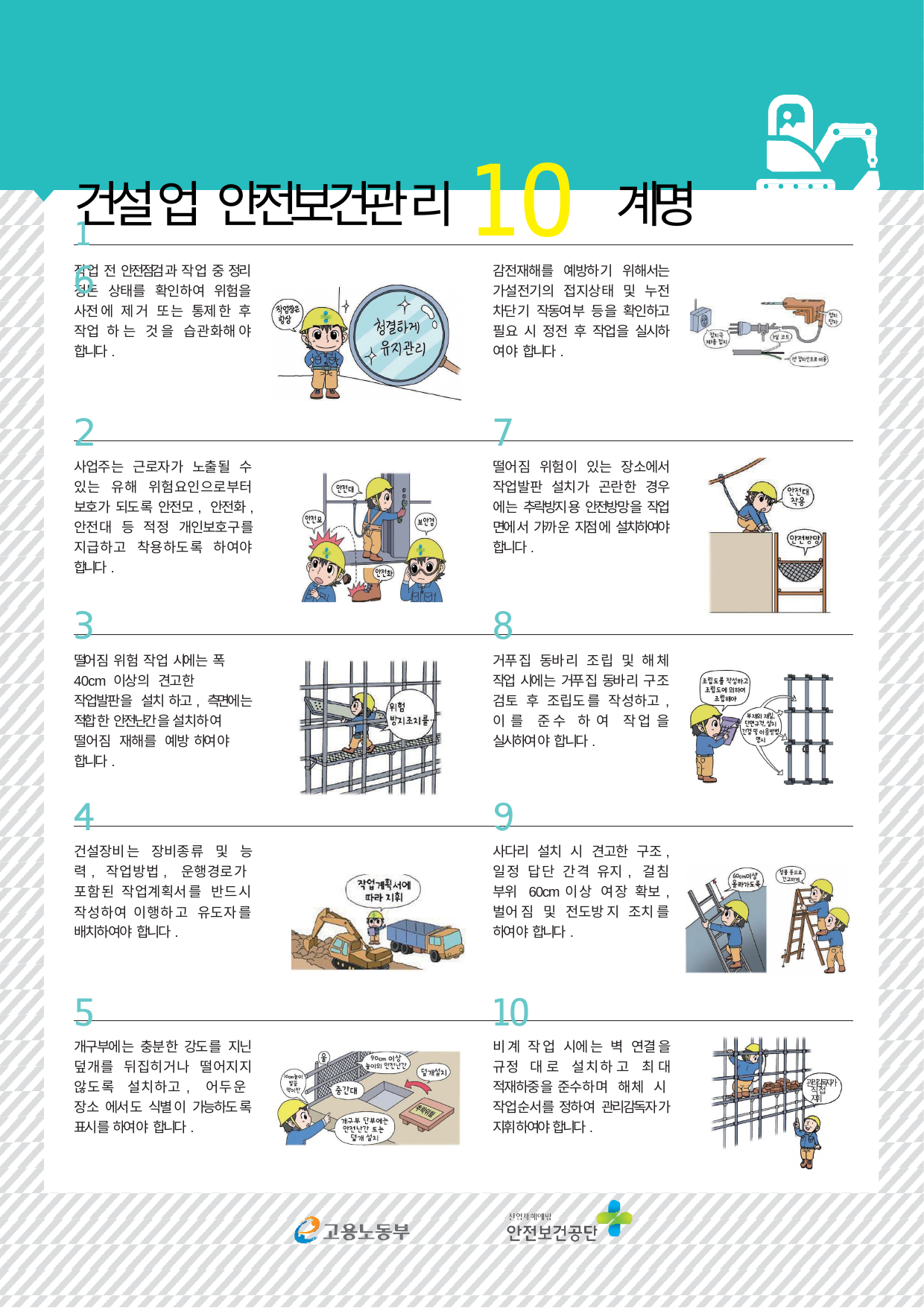

# 건설업 안전보건관리10계명

1	6

작업 전 안전점검과 작업 중 정리 정돈  상태를  확인하여  위험을 사전에 제거 또는 통제한 후 작업 하는 것을 습관화해야 합니다.
감전재해를  예방하기  위해서는 가설전기의  접지상태  및  누전 차단기 작동여부 등을 확인하고 필요 시 정전 후 작업을 실시하 여야 합니다.

2
7

사업주는  근로자가  노출될  수 있는  유해  위험요인으로부터 보호가 되도록 안전모, 안전화, 안전대  등  적정  개인보호구를 지급하고  착용하도록  하여야 합니다.
떨어짐  위험이  있는  장소에서 작업발판  설치가  곤란한  경우 에는 추락방지용 안전방망을 작업 면에서 가까운 지점에 설치하여야 합니다.

3
8

떨어짐 위험 작업 시에는 폭 40cm 이상의  견고한  작업발판을  설치 하고, 측면에는 적합한 안전난간을 설치하여  떨어짐  재해를  예방 하여야 합니다.
거푸집 동바리 조립 및 해체 작업 시에는 거푸집 동바리 구조 검토 후 조립도를 작성하고, 이를 준수 하여 작업을 실시하여야 합니다.

4
9

사다리  설치  시  견고한  구조, 일정 답단 간격 유지, 걸침 부위 60cm이상 여장 확보, 벌어짐 및 전도방지 조치를 하여야 합니다.
건설장비는  장비종류  및  능력, 작업방법,  운행경로가  포함된 작업계획서를 반드시 작성하여 이행하고 유도자를 배치하여야 합니다.

5
10

개구부에는 충분한 강도를 지닌 덮개를  뒤집히거나  떨어지지 않도록  설치하고,  어두운  장소 에서도 식별이 가능하도록 표시를 하여야 합니다.
비계 작업 시에는 벽 연결을 규정 대로 설치하고 최대 적재하중을 준수하며  해체  시  작업순서를 정하여 관리감독자가 지휘하여야 합니다.

관리감독자가 직접 지휘